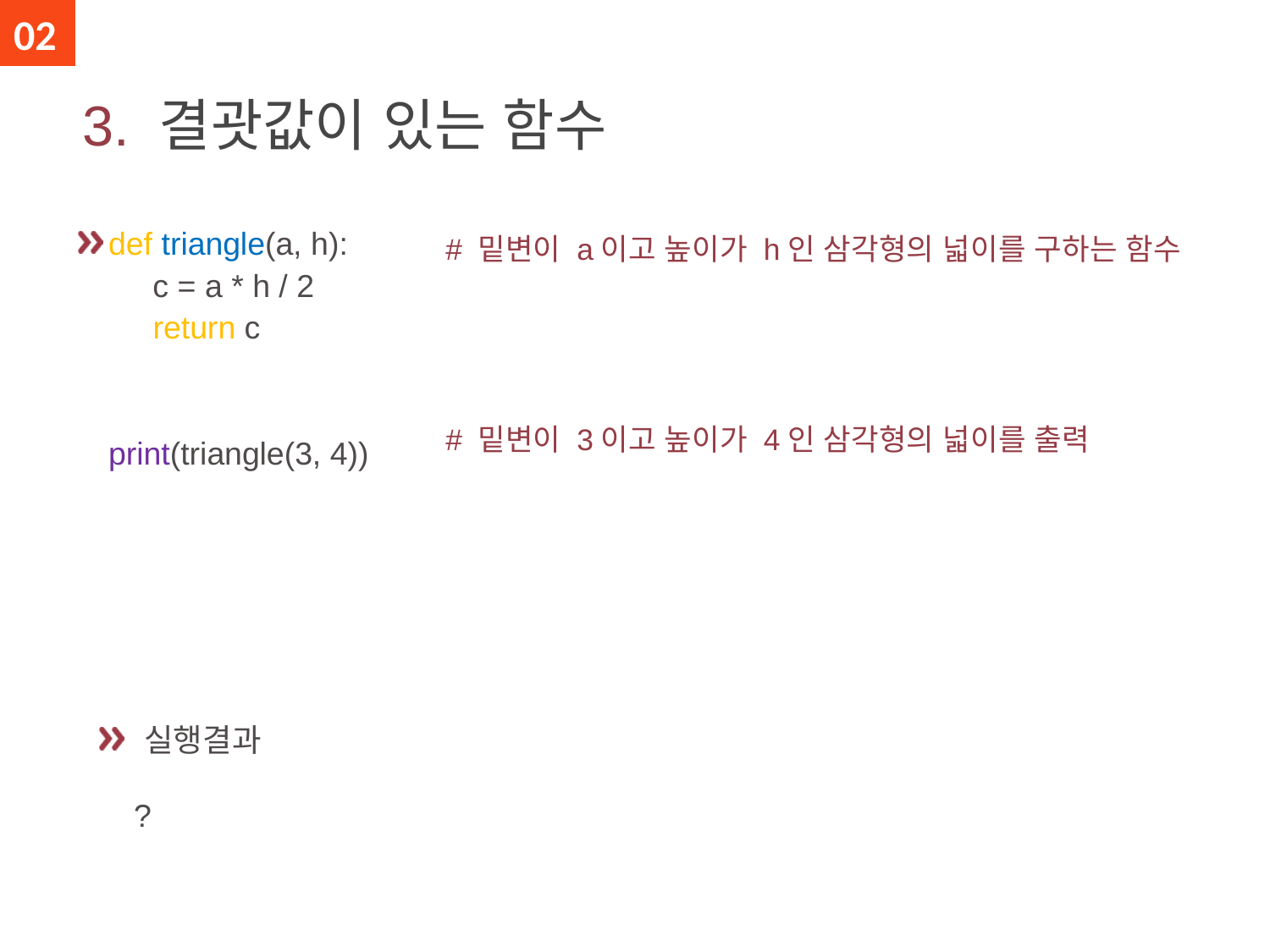

02
# 3. 결괏값이 있는 함수
def triangle(a, h):
     c = a * h / 2
     return c
print(triangle(3, 4))
# 밑변이 a이고 높이가 h인 삼각형의 넓이를 구하는 함수

# 밑변이 3이고 높이가 4인 삼각형의 넓이를 출력
 실행결과
    ?